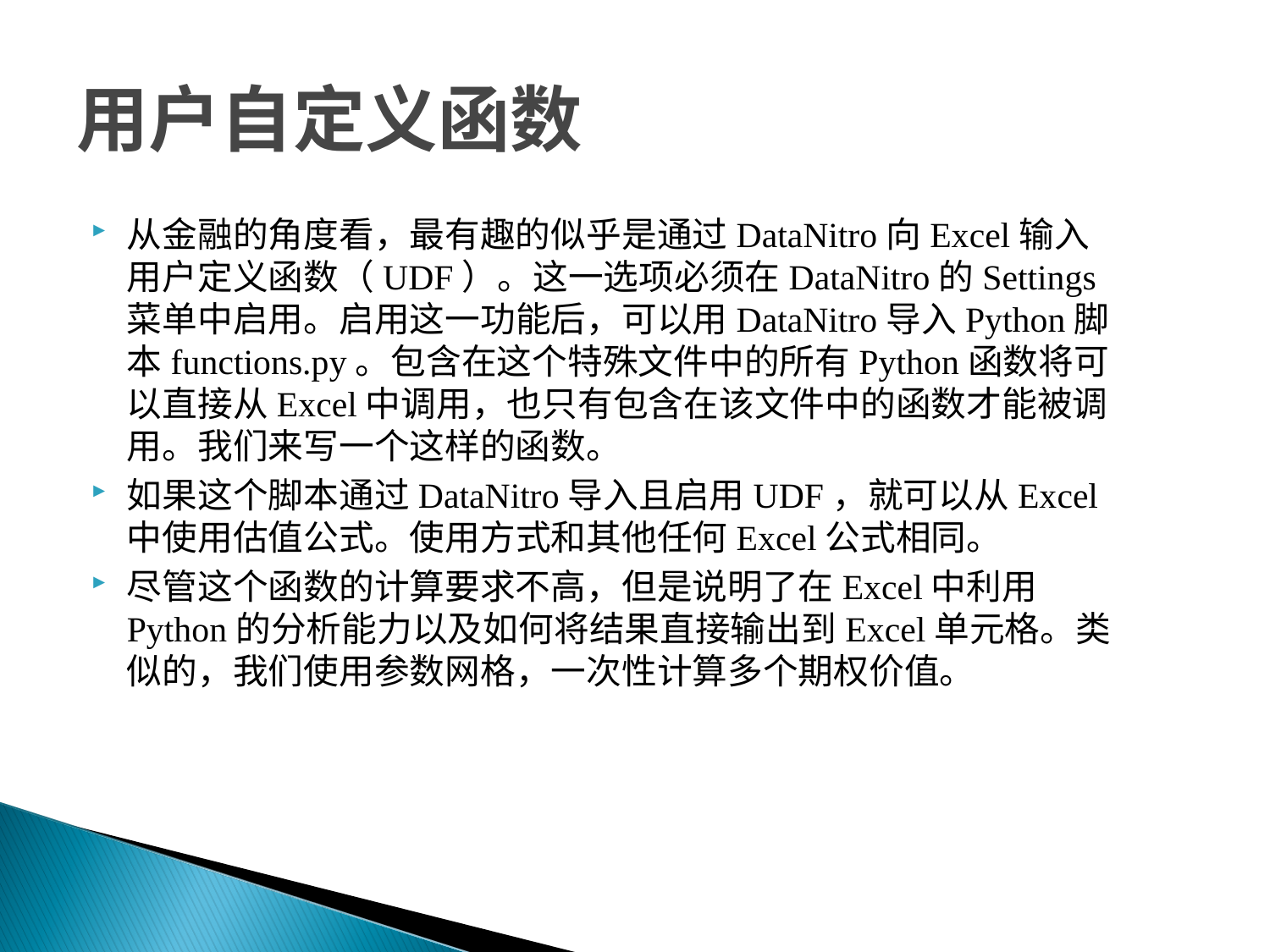

# 用户自定义函数
从金融的角度看，最有趣的似乎是通过DataNitro向Excel输入用户定义函数（UDF）。这一选项必须在DataNitro的Settings菜单中启用。启用这一功能后，可以用DataNitro导入Python脚本functions.py。包含在这个特殊文件中的所有Python函数将可以直接从Excel中调用，也只有包含在该文件中的函数才能被调用。我们来写一个这样的函数。
如果这个脚本通过DataNitro导入且启用UDF，就可以从Excel中使用估值公式。使用方式和其他任何Excel公式相同。
尽管这个函数的计算要求不高，但是说明了在Excel中利用Python的分析能力以及如何将结果直接输出到Excel单元格。类似的，我们使用参数网格，一次性计算多个期权价值。